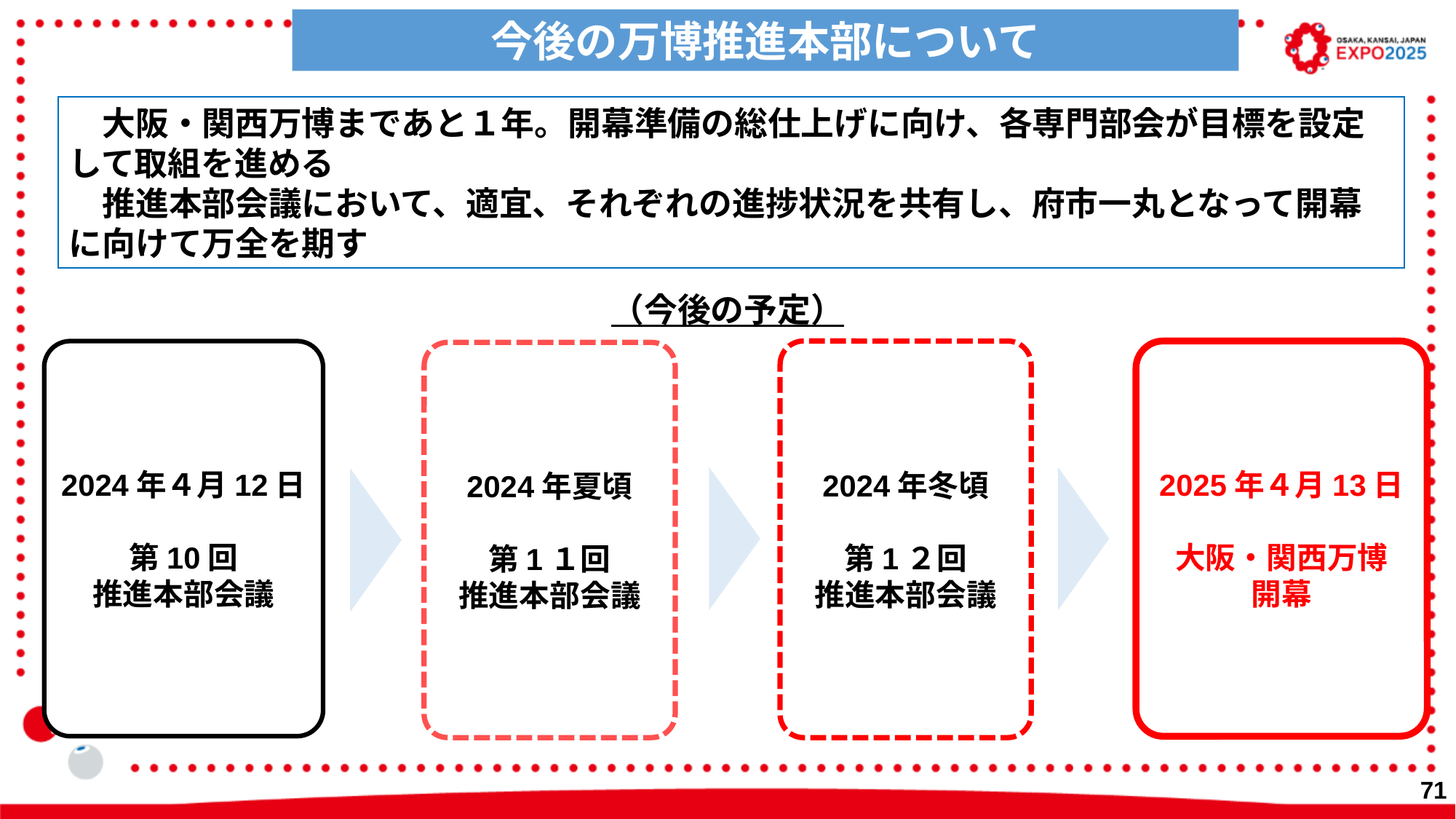

今後の万博推進本部について
　大阪・関西万博まであと１年。開幕準備の総仕上げに向け、各専門部会が目標を設定して取組を進める
　推進本部会議において、適宜、それぞれの進捗状況を共有し、府市一丸となって開幕に向けて万全を期す
（今後の予定）
2024年冬頃

第1２回
推進本部会議

2025年４月13日

大阪・関西万博
開幕

2024年４月12日

第10回
推進本部会議
2024年夏頃

第1１回
推進本部会議

71